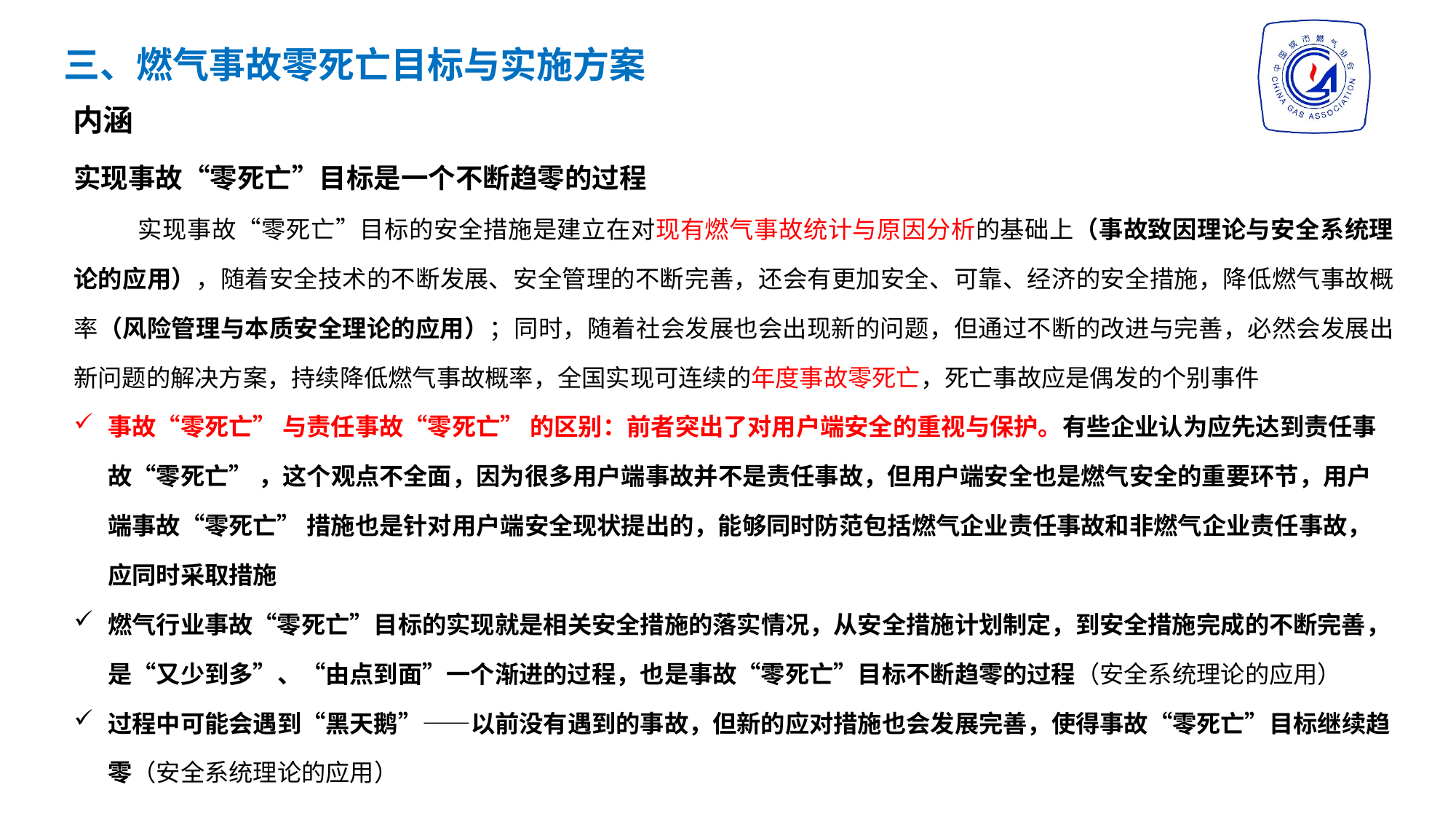

三、燃气事故零死亡目标与实施方案
内涵
实现事故“零死亡”目标是一个不断趋零的过程
实现事故“零死亡”目标的安全措施是建立在对现有燃气事故统计与原因分析的基础上（事故致因理论与安全系统理论的应用），随着安全技术的不断发展、安全管理的不断完善，还会有更加安全、可靠、经济的安全措施，降低燃气事故概率（风险管理与本质安全理论的应用）；同时，随着社会发展也会出现新的问题，但通过不断的改进与完善，必然会发展出新问题的解决方案，持续降低燃气事故概率，全国实现可连续的年度事故零死亡，死亡事故应是偶发的个别事件
事故“零死亡” 与责任事故“零死亡” 的区别：前者突出了对用户端安全的重视与保护。有些企业认为应先达到责任事故“零死亡” ，这个观点不全面，因为很多用户端事故并不是责任事故，但用户端安全也是燃气安全的重要环节，用户端事故“零死亡” 措施也是针对用户端安全现状提出的，能够同时防范包括燃气企业责任事故和非燃气企业责任事故，应同时采取措施
燃气行业事故“零死亡”目标的实现就是相关安全措施的落实情况，从安全措施计划制定，到安全措施完成的不断完善，是“又少到多”、“由点到面”一个渐进的过程，也是事故“零死亡”目标不断趋零的过程（安全系统理论的应用）
过程中可能会遇到“黑天鹅”——以前没有遇到的事故，但新的应对措施也会发展完善，使得事故“零死亡”目标继续趋零（安全系统理论的应用）